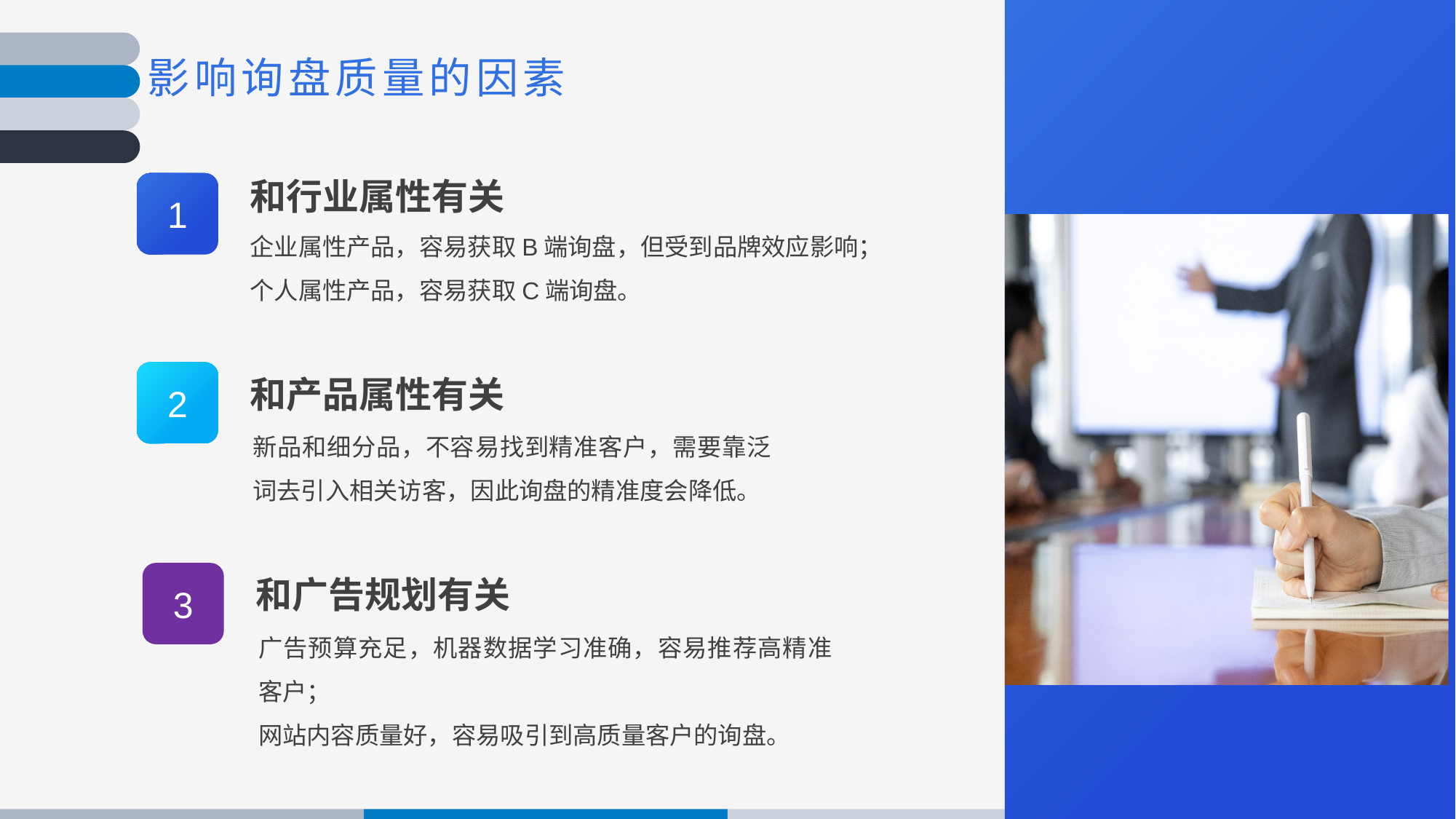

影响询盘质量的因素
和行业属性有关
企业属性产品，容易获取B端询盘，但受到品牌效应影响；
个人属性产品，容易获取C端询盘。
1

和产品属性有关
2
新品和细分品，不容易找到精准客户，需要靠泛词去引入相关访客，因此询盘的精准度会降低。
和广告规划有关
3
广告预算充足，机器数据学习准确，容易推荐高精准客户；
网站内容质量好，容易吸引到高质量客户的询盘。